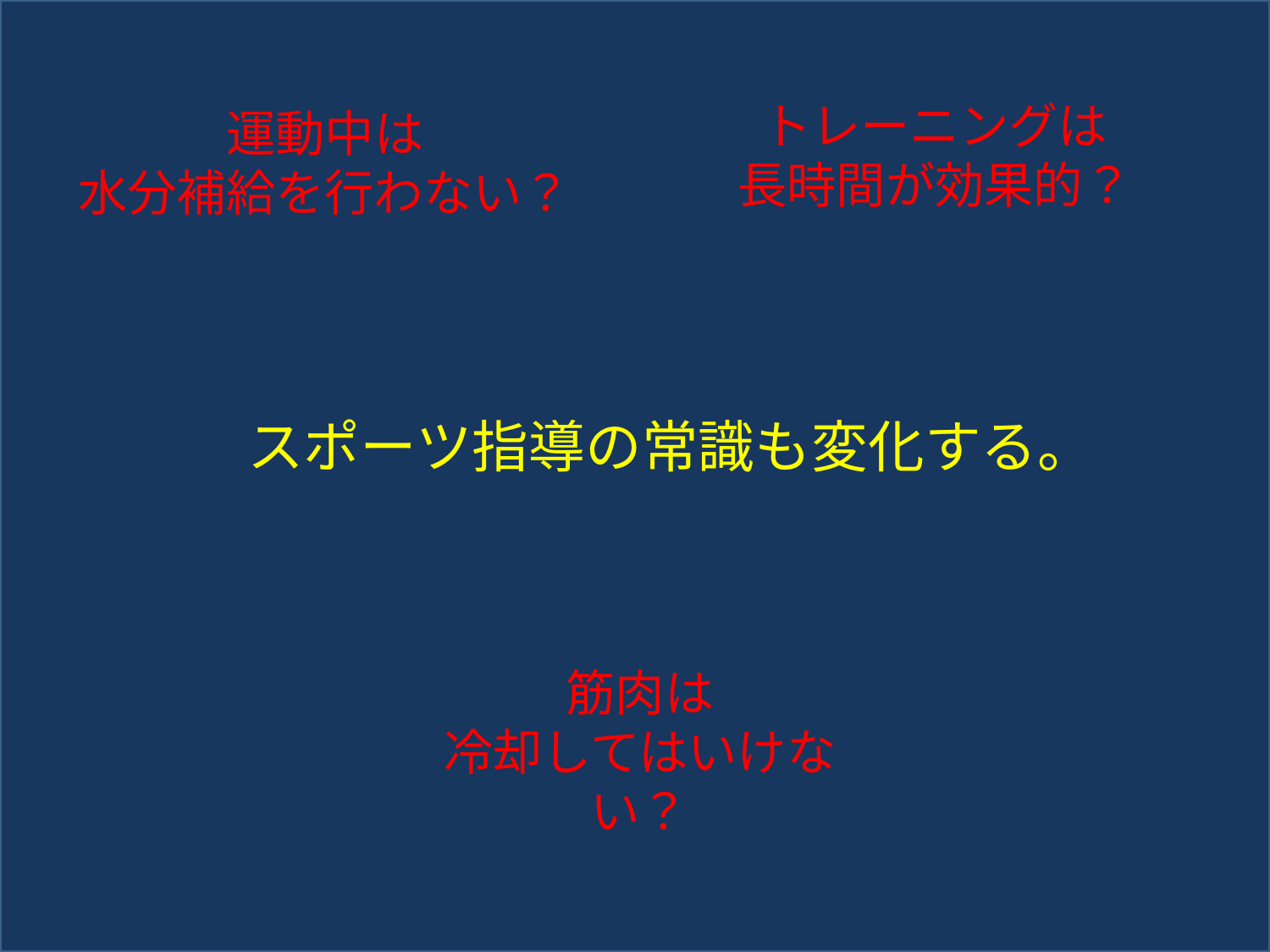

トレーニングは
長時間が効果的？
運動中は
水分補給を行わない？
スポーツ指導の常識も変化する。
筋肉は
冷却してはいけない？